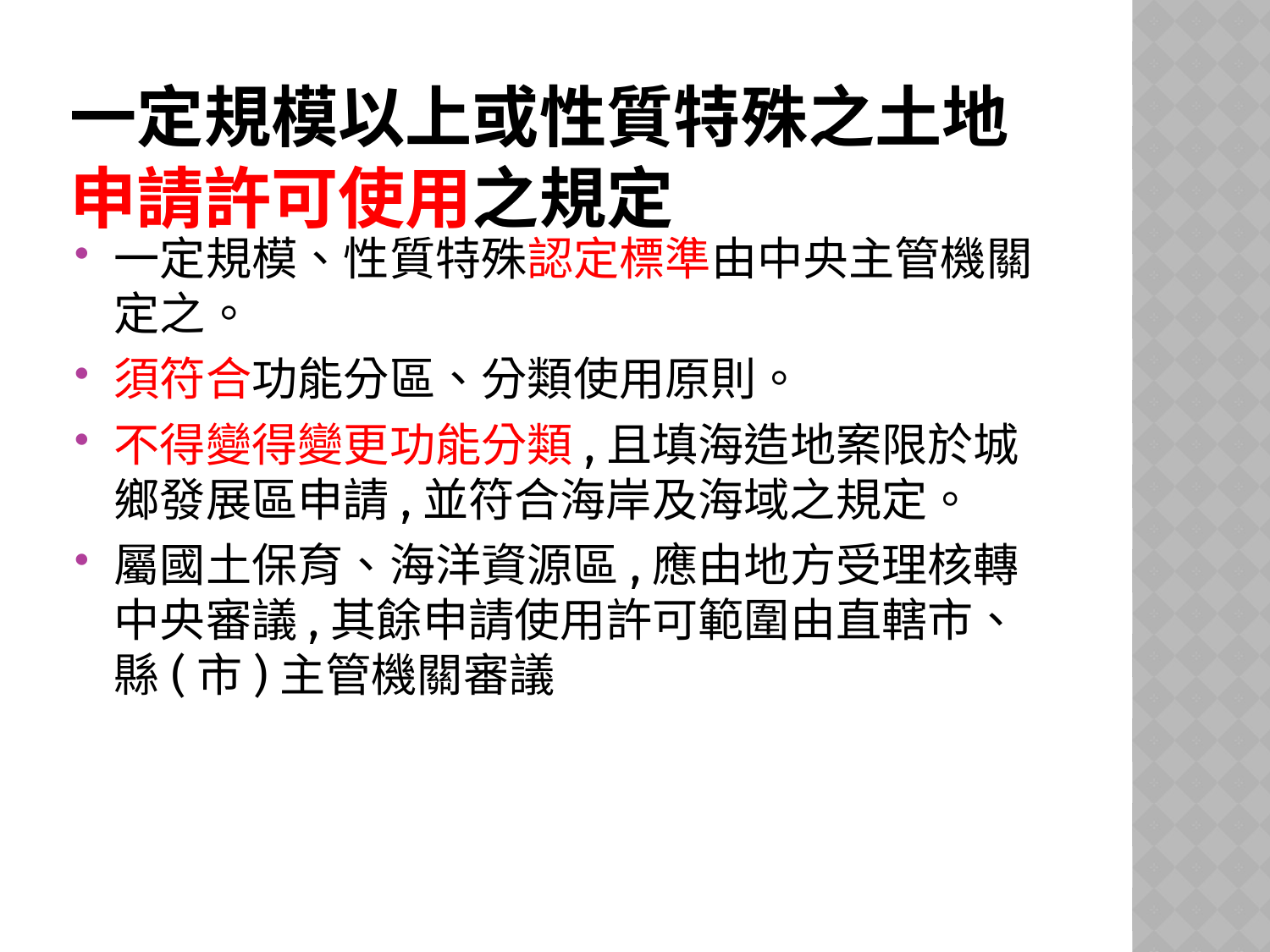

# 一定規模以上或性質特殊之土地申請許可使用之規定
一定規模、性質特殊認定標準由中央主管機關定之。
須符合功能分區、分類使用原則。
不得變得變更功能分類,且填海造地案限於城鄉發展區申請,並符合海岸及海域之規定。
屬國土保育、海洋資源區,應由地方受理核轉中央審議,其餘申請使用許可範圍由直轄市、縣(市)主管機關審議